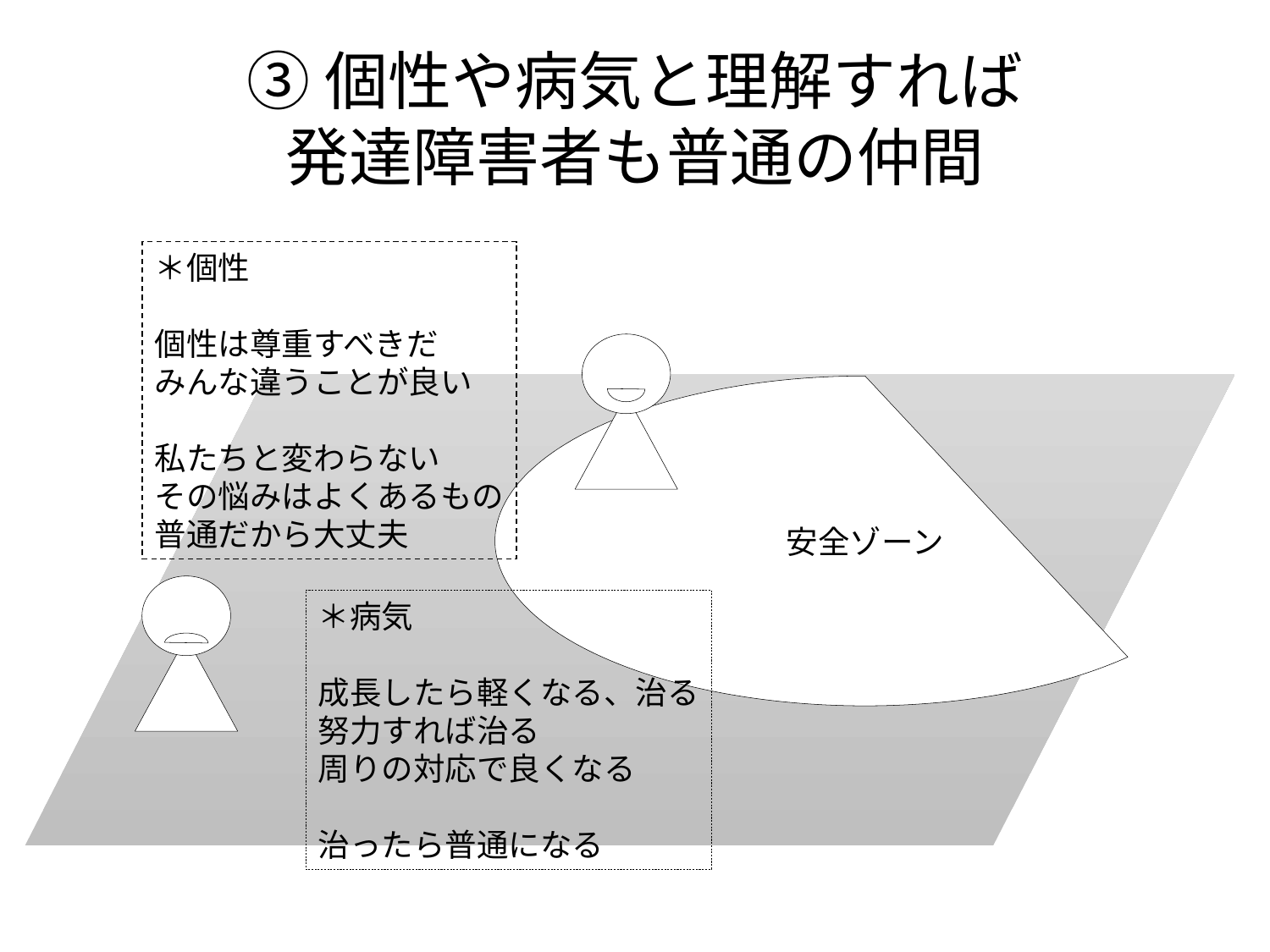

# ③個性や病気と理解すれば 発達障害者も普通の仲間
＊個性

個性は尊重すべきだ
みんな違うことが良い

私たちと変わらない
その悩みはよくあるもの
普通だから大丈夫

安全ゾーン

＊病気

成長したら軽くなる、治る
努力すれば治る
周りの対応で良くなる

治ったら普通になる